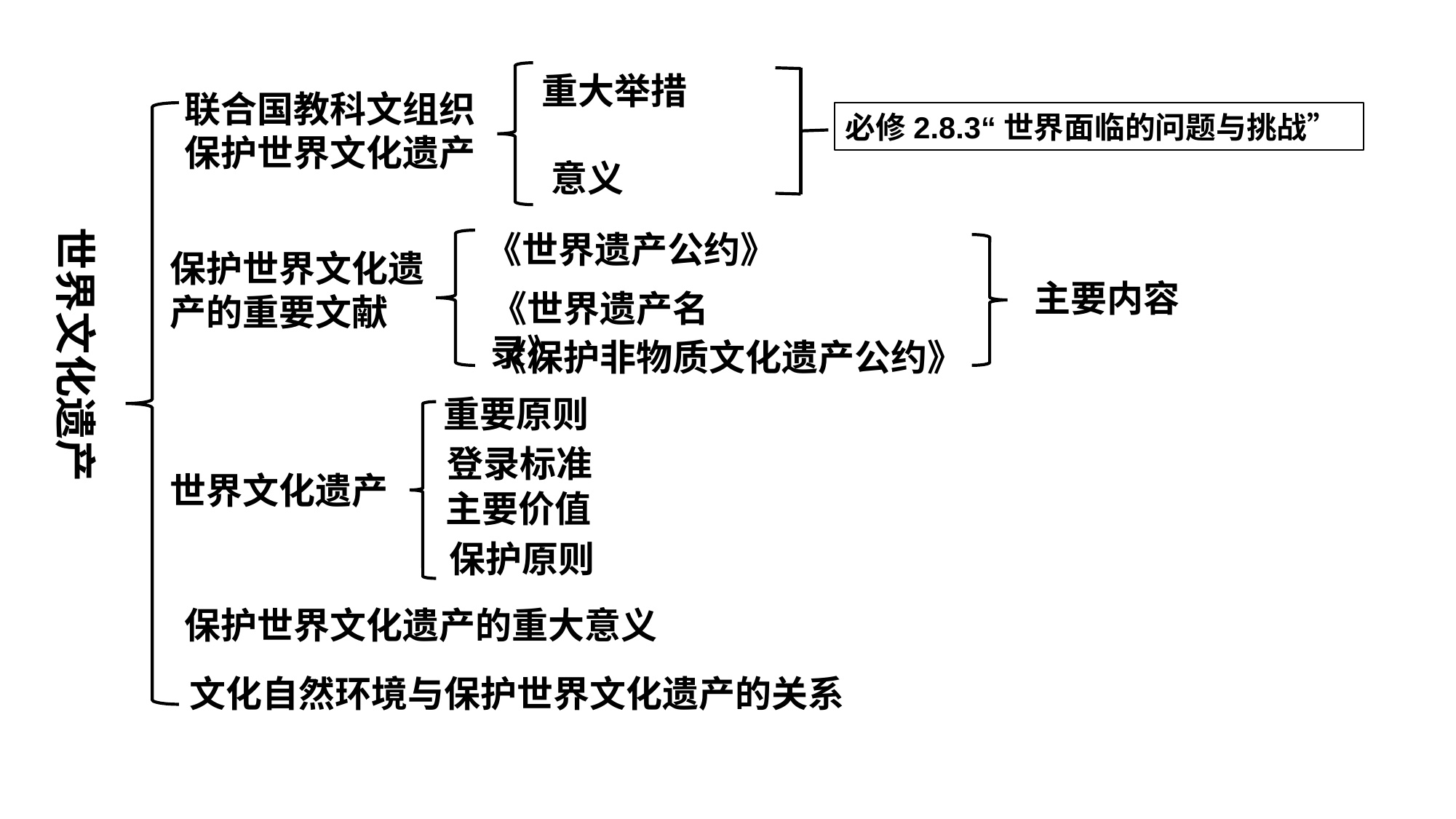

联合国教科文组织
保护世界文化遗产
重大举措
意义
必修2.8.3“世界面临的问题与挑战”

世界文化遗产
《世界遗产公约》
《世界遗产名录》
《保护非物质文化遗产公约》

保护世界文化遗产的重要文献

主要内容
重要原则
登录标准
主要价值
保护原则

世界文化遗产
保护世界文化遗产的重大意义
文化自然环境与保护世界文化遗产的关系